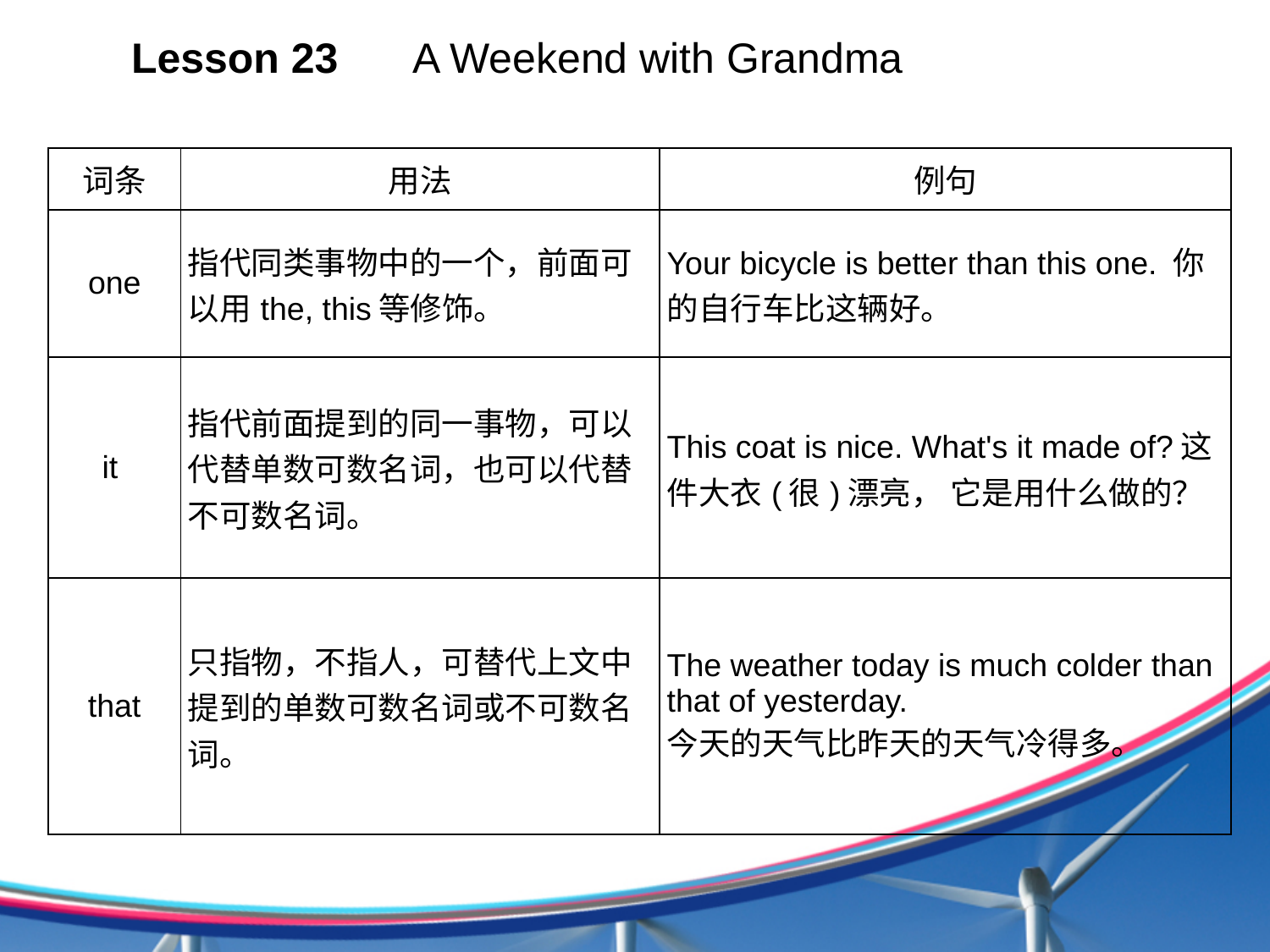

Lesson 23 　A Weekend with Grandma
| 词条 | 用法 | 例句 |
| --- | --- | --- |
| one | 指代同类事物中的一个，前面可以用the, this等修饰。 | Your bicycle is better than this one. 你的自行车比这辆好。 |
| it | 指代前面提到的同一事物，可以代替单数可数名词，也可以代替不可数名词。 | This coat is nice. What's it made of?这件大衣(很)漂亮， 它是用什么做的？ |
| that | 只指物，不指人，可替代上文中提到的单数可数名词或不可数名词。 | The weather today is much colder than that of yesterday. 今天的天气比昨天的天气冷得多。 |